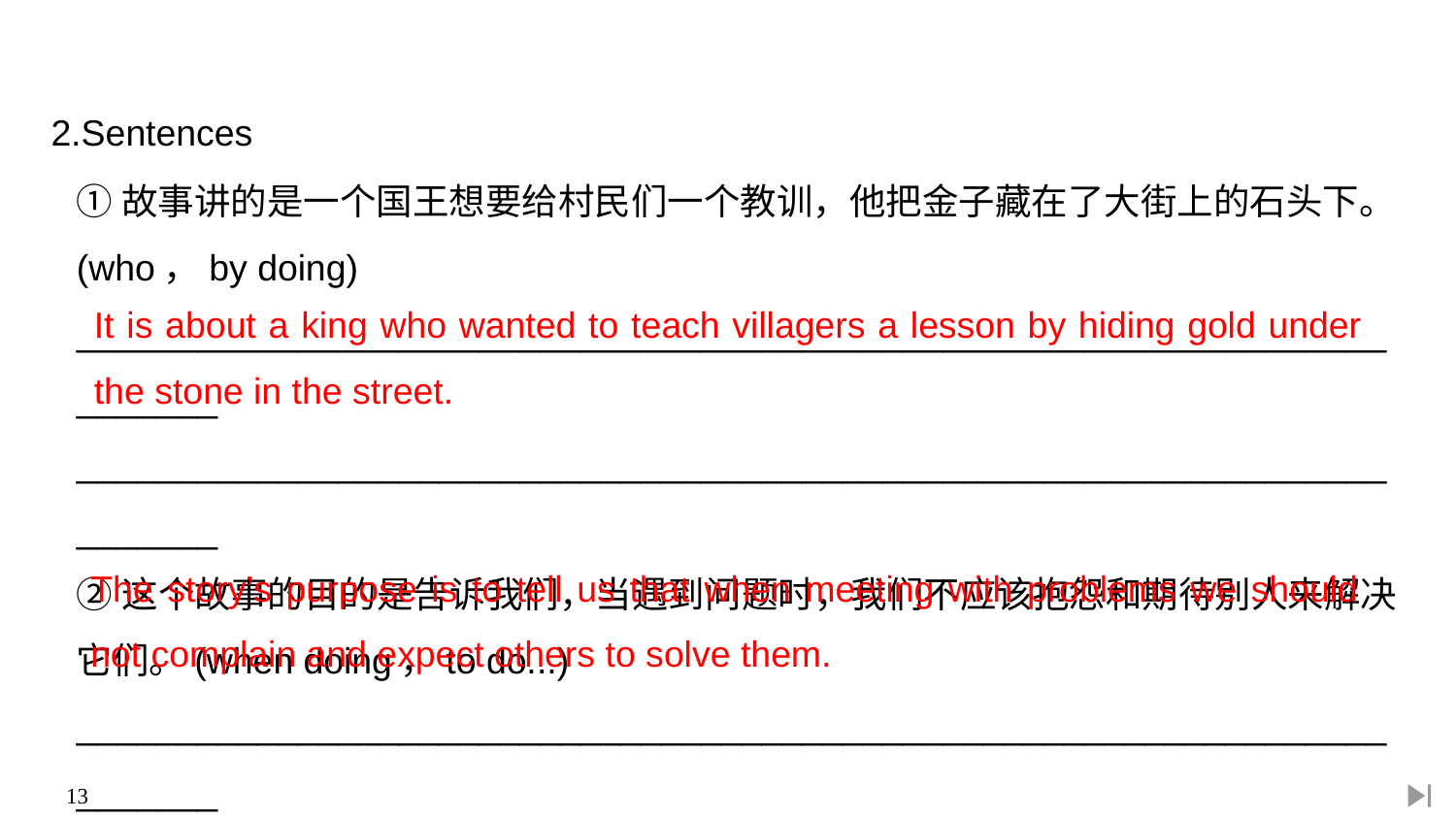

2.Sentences
①故事讲的是一个国王想要给村民们一个教训，他把金子藏在了大街上的石头下。(who，by doing)
________________________________________________________________________
________________________________________________________________________
②这个故事的目的是告诉我们，当遇到问题时，我们不应该抱怨和期待别人来解决它们。(when doing，to do...)
________________________________________________________________________
________________________________________________________________________
It is about a king who wanted to teach villagers a lesson by hiding gold under the stone in the street.
The story’s purpose is to tell us that when meeting with problems we should not complain and expect others to solve them.